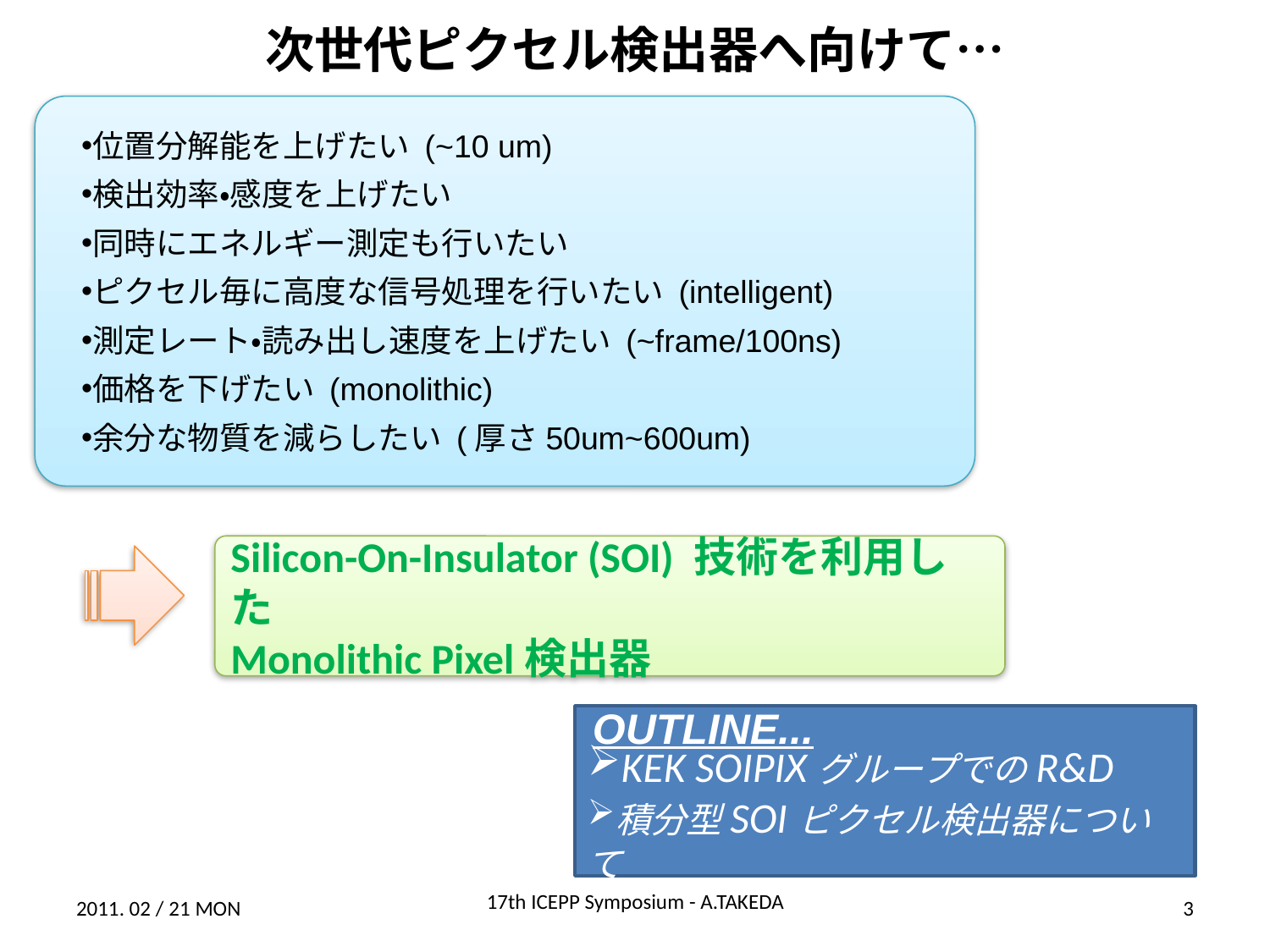

# 次世代ピクセル検出器へ向けて…

位置分解能を上げたい (~10 um)
検出効率・感度を上げたい
同時にエネルギー測定も行いたい
ピクセル毎に高度な信号処理を行いたい (intelligent)
測定レート・読み出し速度を上げたい (~frame/100ns)
価格を下げたい (monolithic)
余分な物質を減らしたい (厚さ50um~600um)
Silicon-On-Insulator (SOI) 技術を利用した
Monolithic Pixel検出器

OUTLINE...

KEK SOIPIXグループでのR&D
積分型SOIピクセル検出器について
17th ICEPP Symposium - A.TAKEDA
2011. 02 / 21 MON
3